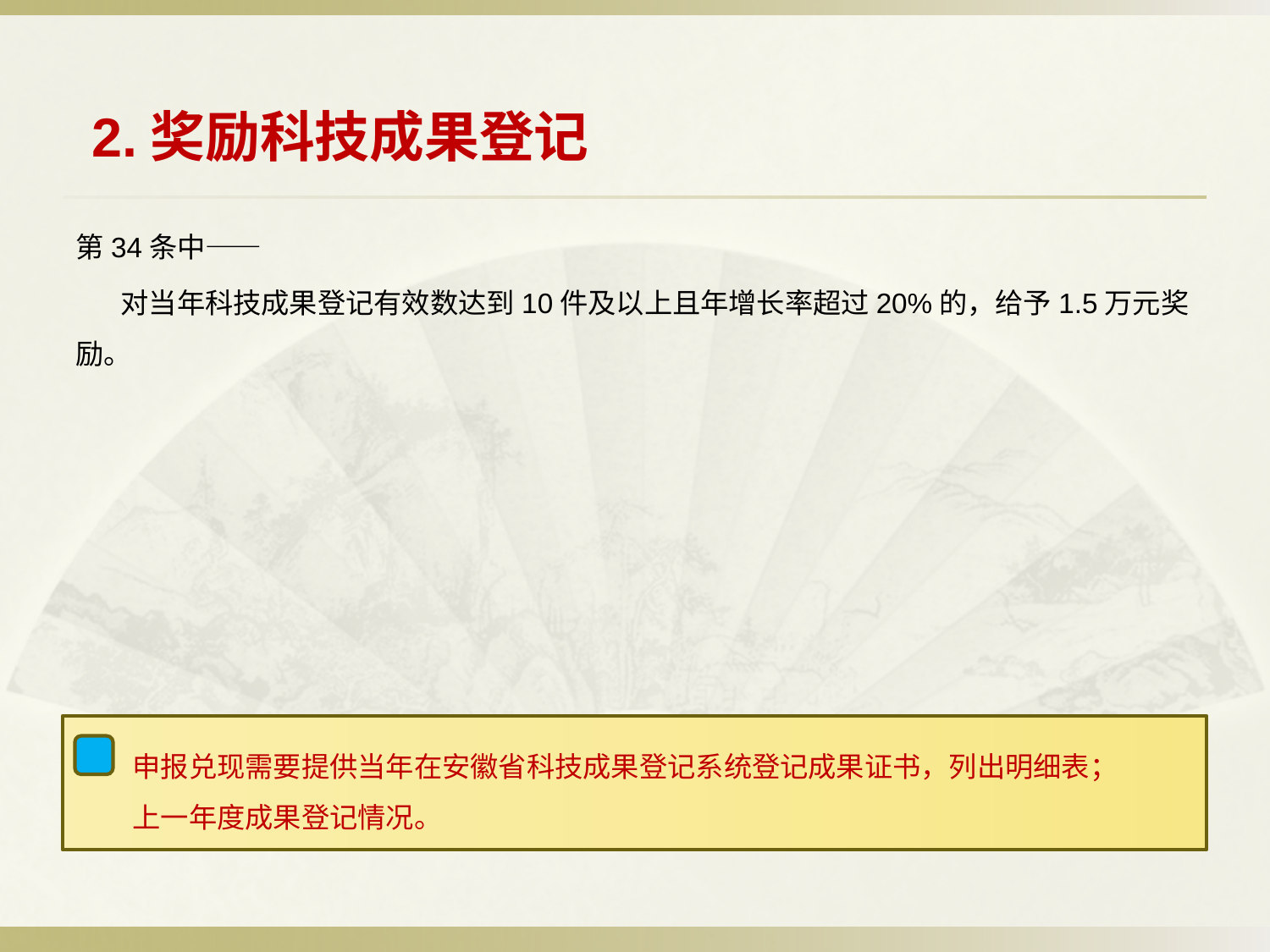

# 2.奖励科技成果登记
第34条中——
      对当年科技成果登记有效数达到10件及以上且年增长率超过20%的，给予1.5万元奖励。

        申报兑现需要提供当年在安徽省科技成果登记系统登记成果证书，列出明细表；
        上一年度成果登记情况。